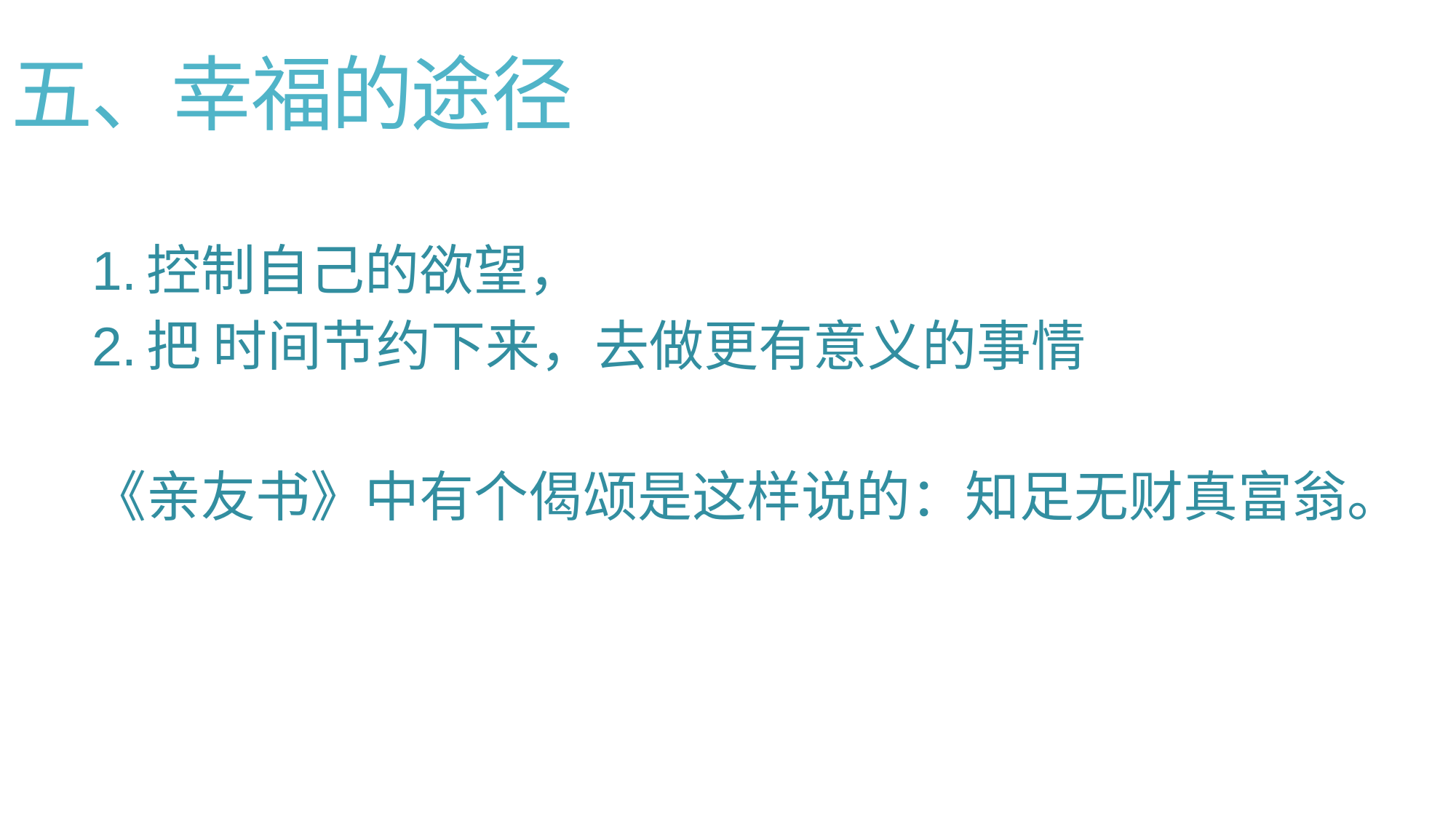

# 五、幸福的途径
控制自己的欲望，
把 时间节约下来，去做更有意义的事情

《亲友书》中有个偈颂是这样说的：知足无财真富翁。